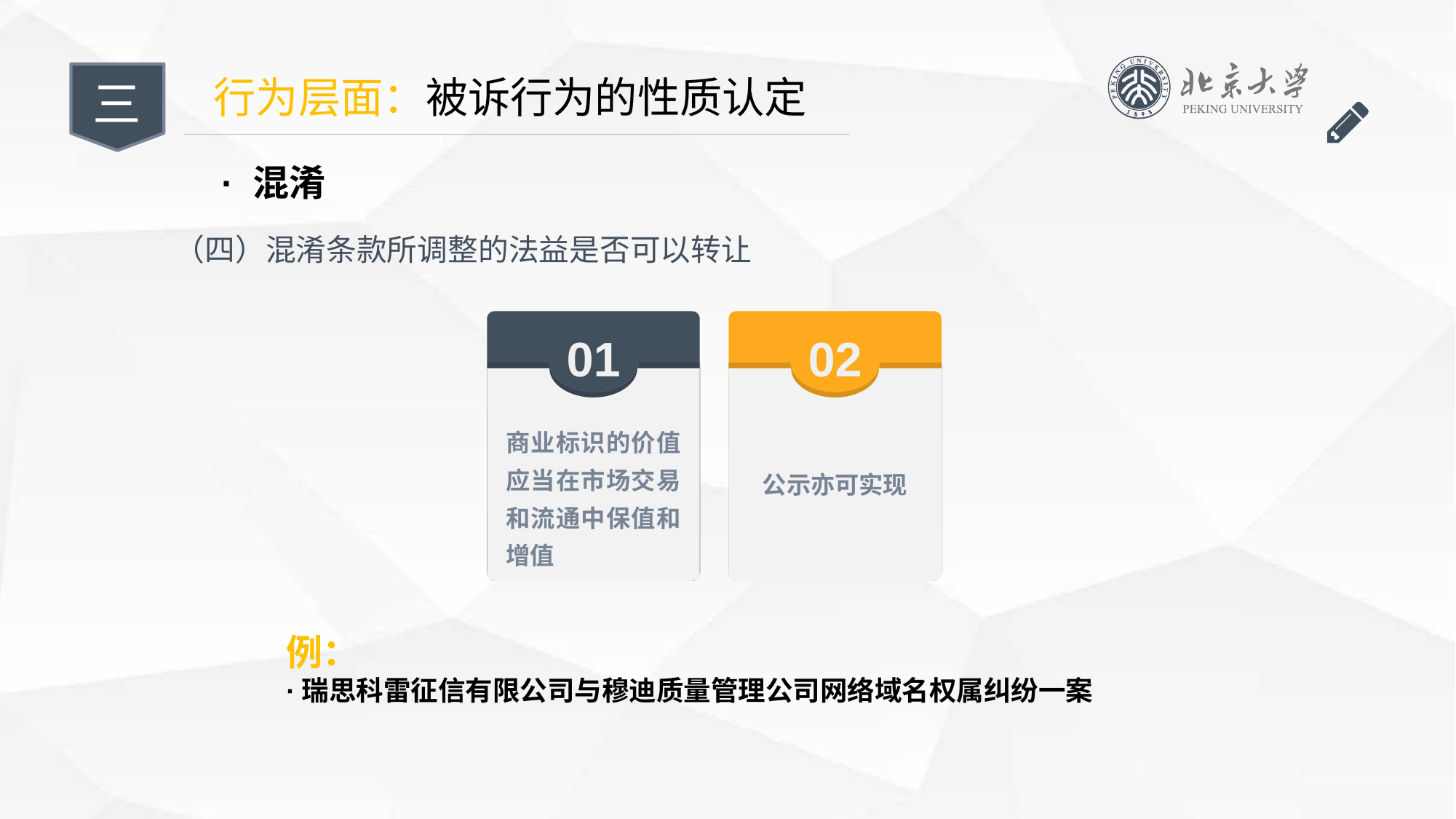

三
行为层面：被诉行为的性质认定
· 混淆
（四）混淆条款所调整的法益是否可以转让

01

商业标识的价值应当在市场交易和流通中保值和增值

02

公示亦可实现
例：
·瑞思科雷征信有限公司与穆迪质量管理公司网络域名权属纠纷一案